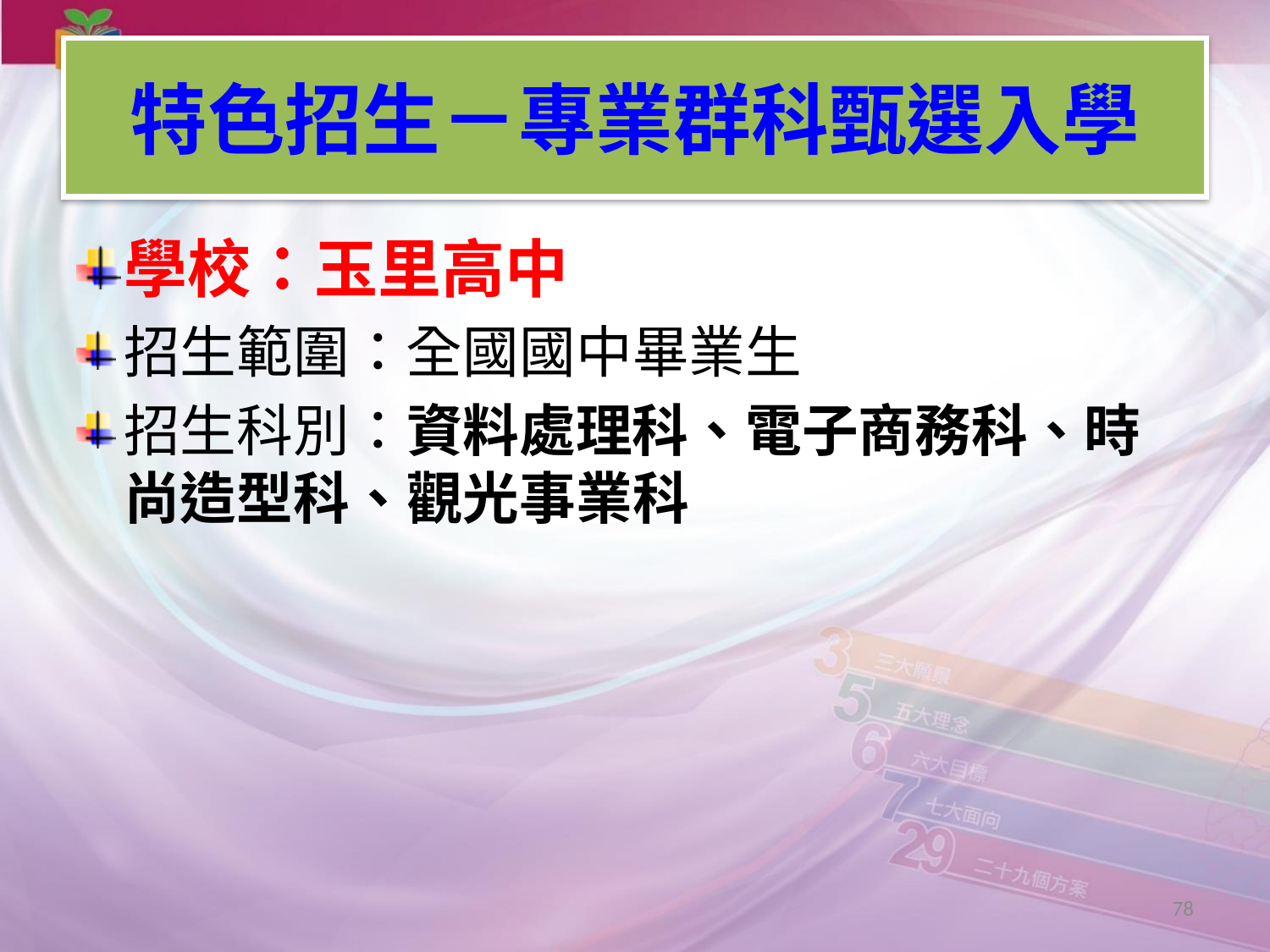

# 特色招生－專業群科甄選入學
學校：玉里高中
招生範圍：全國國中畢業生
招生科別：資料處理科、電子商務科、時尚造型科、觀光事業科

78